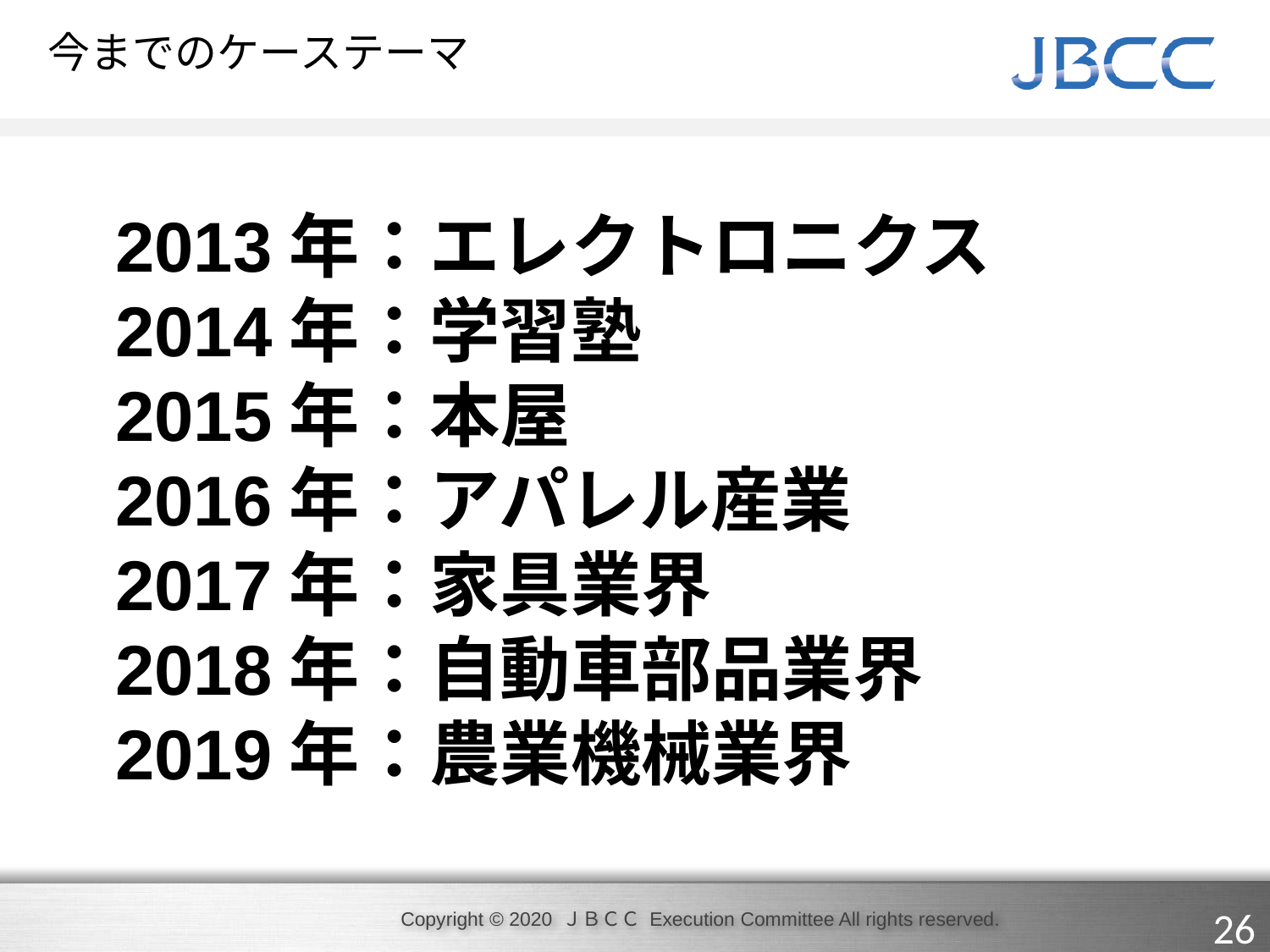

# 今までのケーステーマ
2013年：エレクトロニクス
2014年：学習塾
2015年：本屋
2016年：アパレル産業
2017年：家具業界
2018年：自動車部品業界
2019年：農業機械業界
26